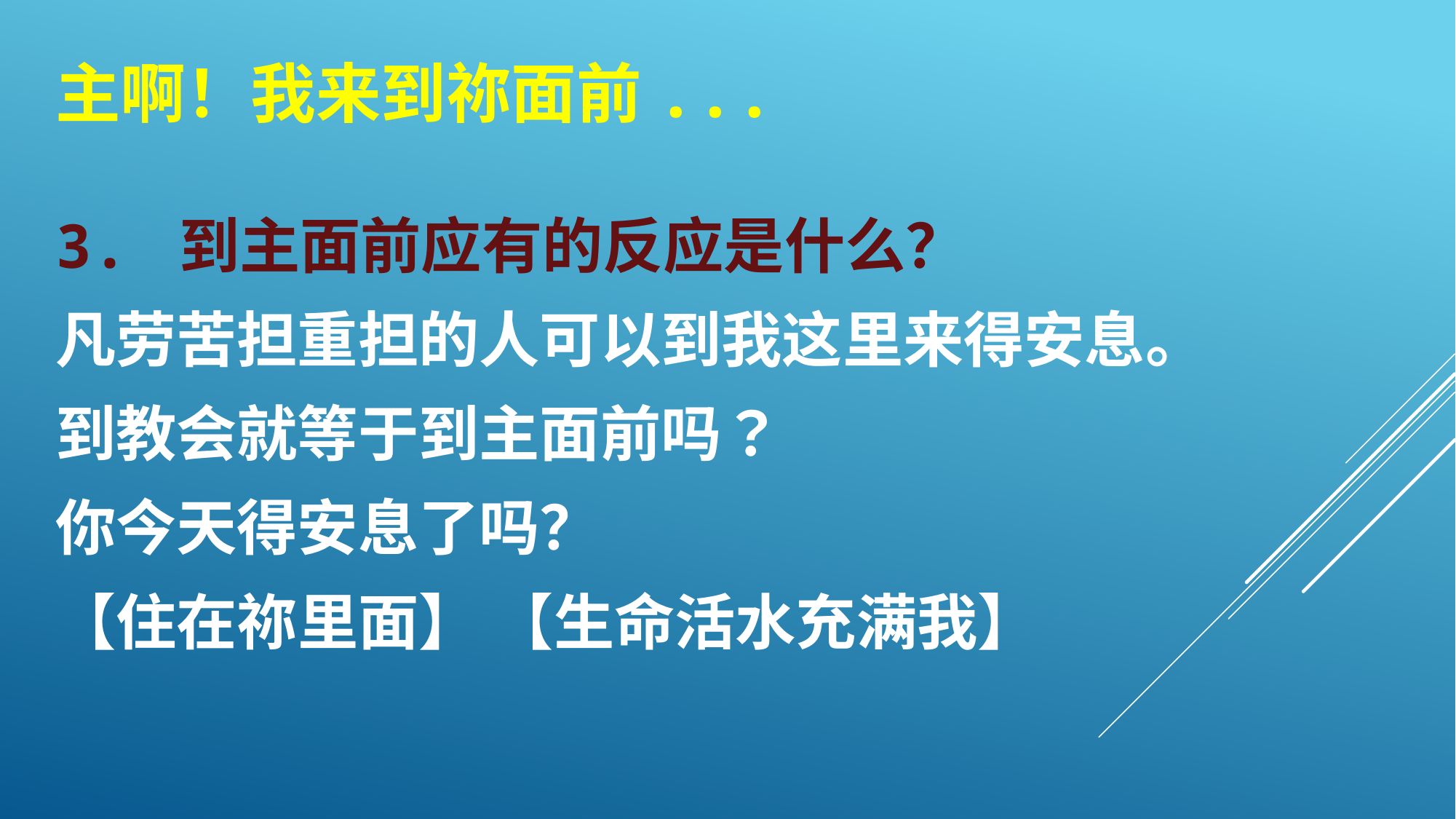

# 主啊！我来到祢面前...
3. 到主面前应有的反应是什么？
凡劳苦担重担的人可以到我这里来得安息。
到教会就等于到主面前吗？
你今天得安息了吗？
【住在祢里面】 【生命活水充满我】